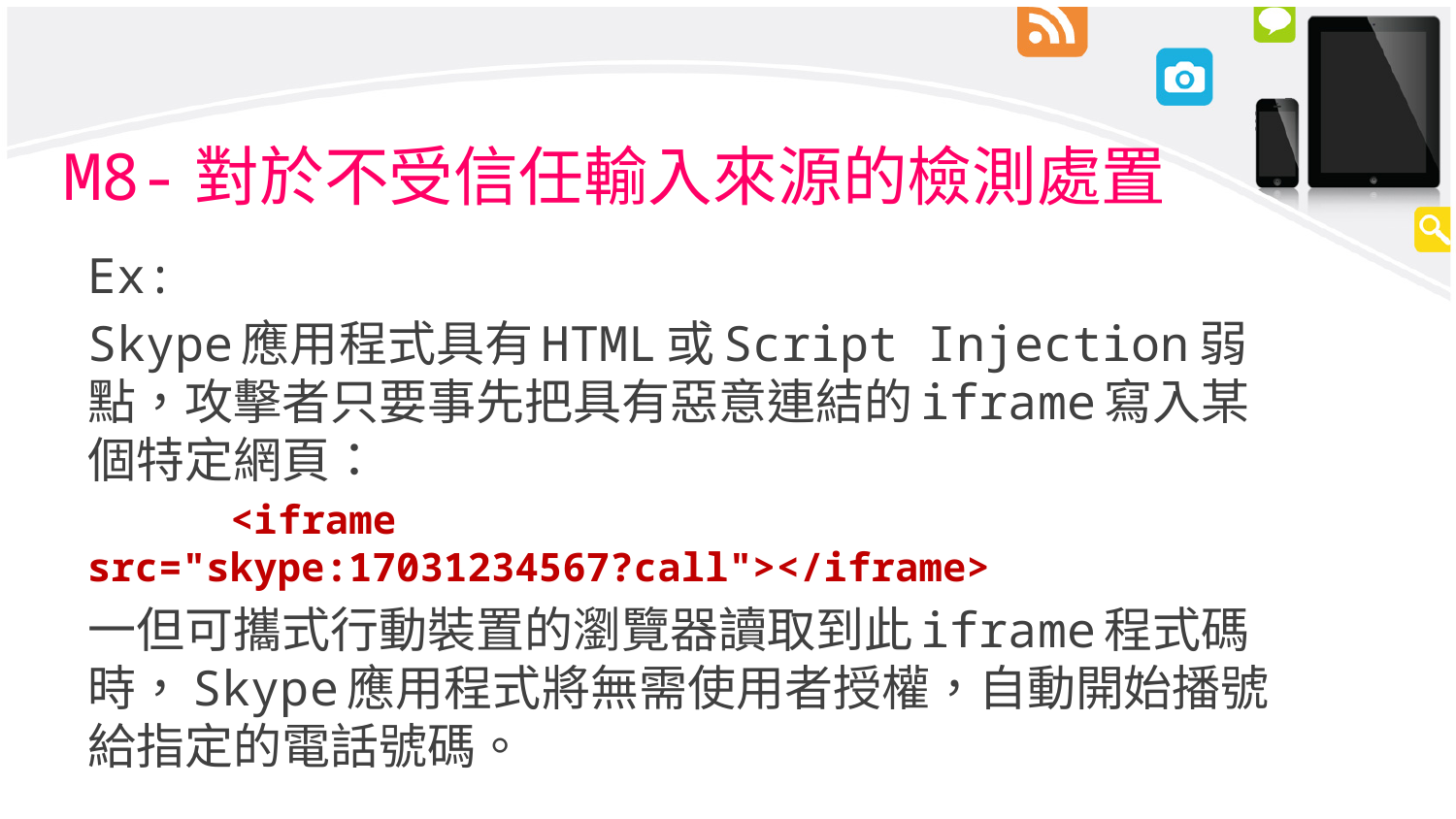

# M8-對於不受信任輸入來源的檢測處置
Ex:
Skype應用程式具有HTML或Script Injection弱點，攻擊者只要事先把具有惡意連結的iframe寫入某個特定網頁：
      <iframe src="skype:17031234567?call"></iframe>
一但可攜式行動裝置的瀏覽器讀取到此iframe程式碼時，Skype應用程式將無需使用者授權，自動開始播號給指定的電話號碼。